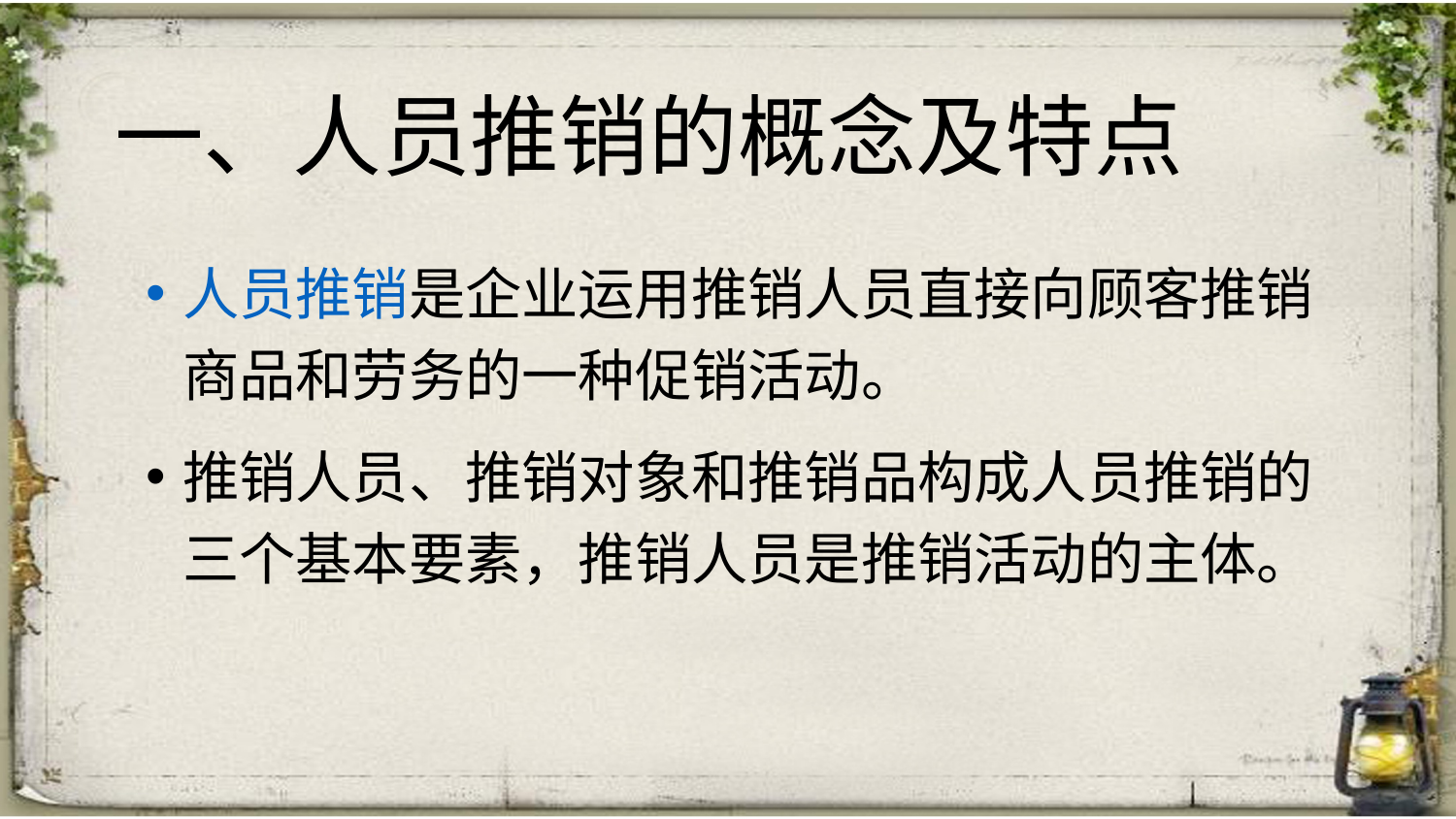

# 一、人员推销的概念及特点
人员推销是企业运用推销人员直接向顾客推销商品和劳务的一种促销活动。
推销人员、推销对象和推销品构成人员推销的三个基本要素，推销人员是推销活动的主体。